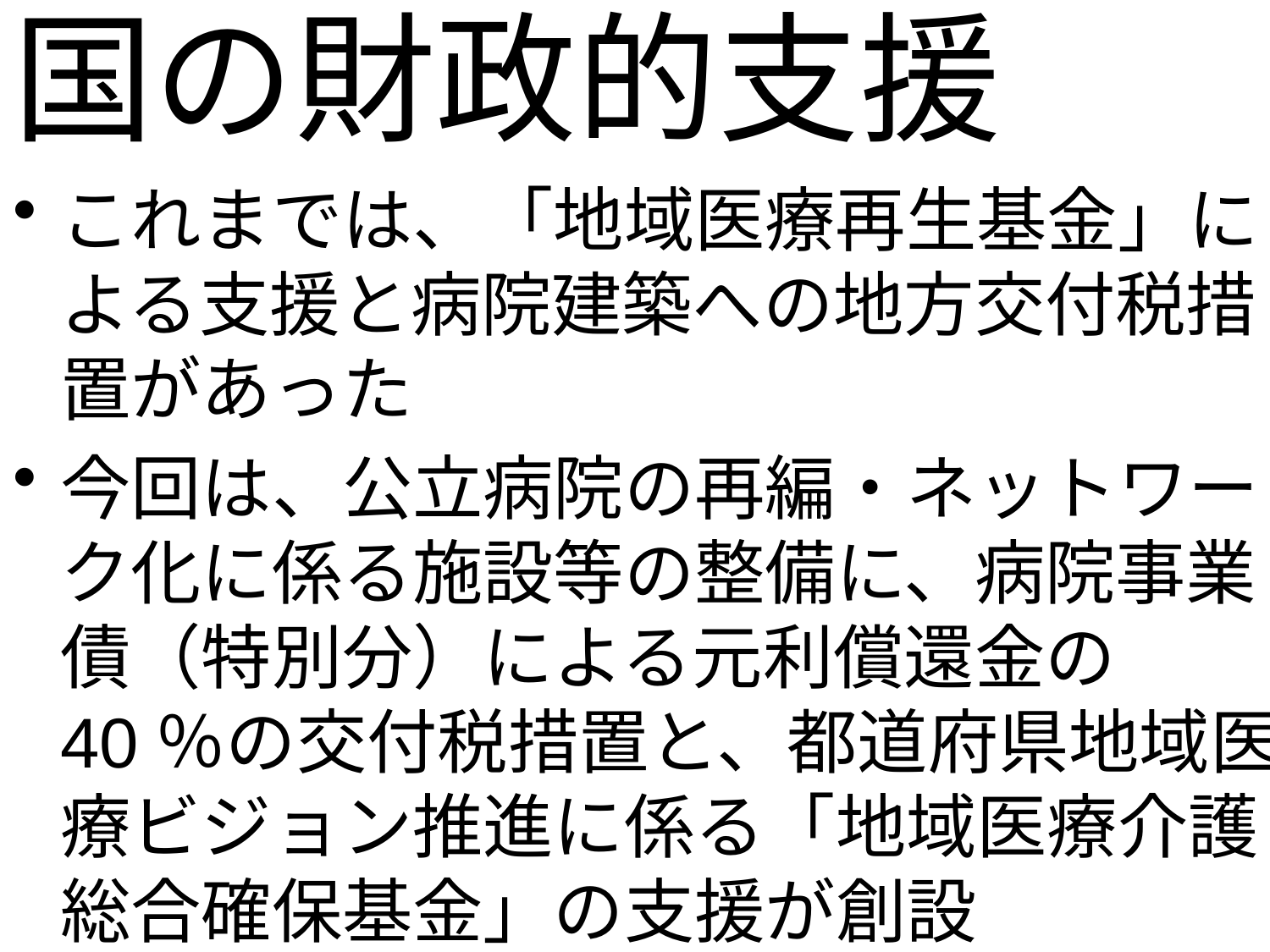

# 国の財政的支援
これまでは、「地域医療再生基金」による支援と病院建築への地方交付税措置があった
今回は、公立病院の再編・ネットワーク化に係る施設等の整備に、病院事業債（特別分）による元利償還金の40％の交付税措置と、都道府県地域医療ビジョン推進に係る「地域医療介護総合確保基金」の支援が創設